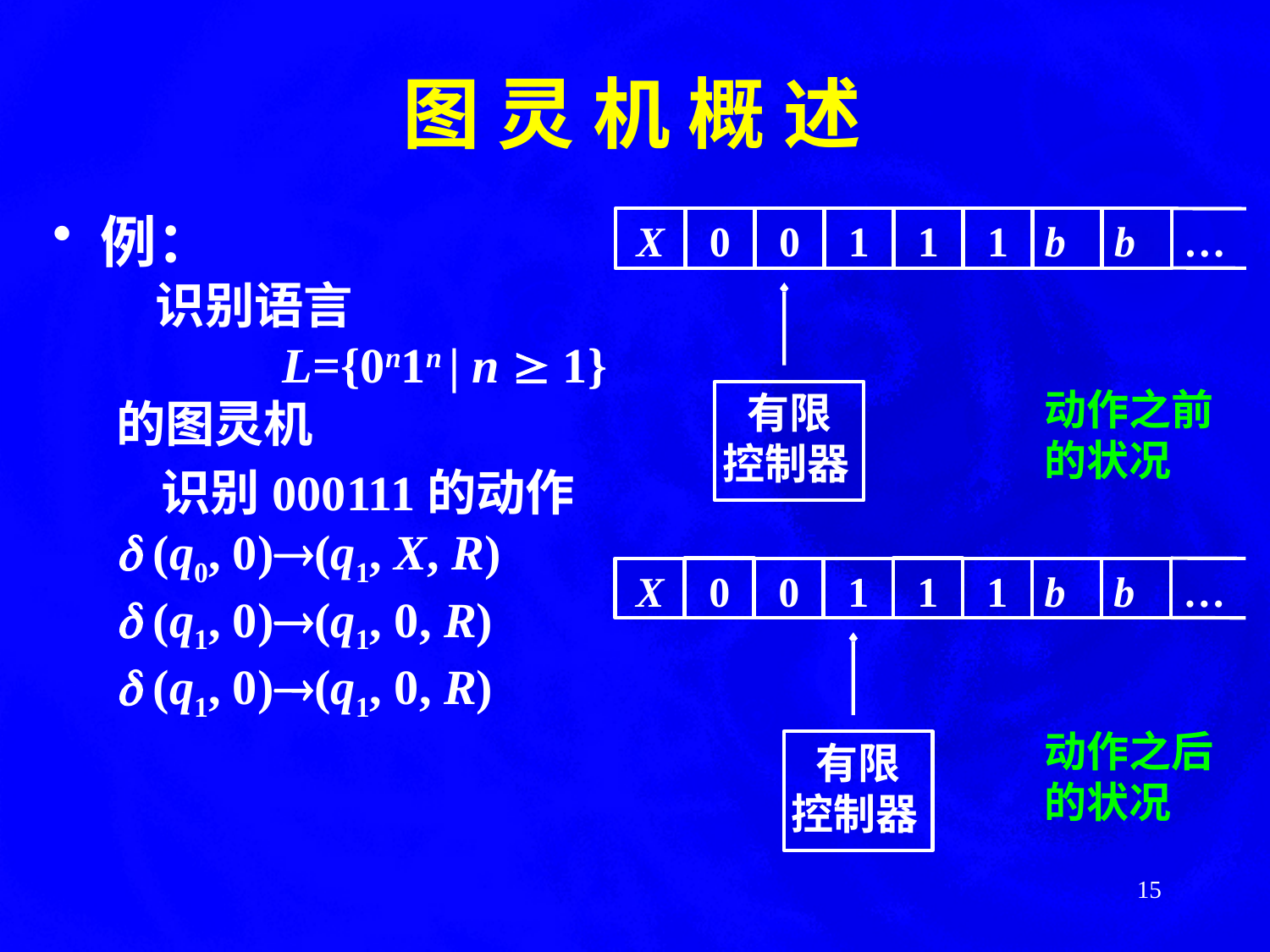

图 灵 机 概 述
例：
	识别语言
		L={0n1n | n ≥ 1}
的图灵机
   识别000111的动作
δ (q0, 0)→(q1, X, R)
δ (q1, 0)→(q1, 0, R)
δ (q1, 0)→(q1, 0, R)
X
0
0
1

1
1

b
b
…

有限
控制器
动作之前的状况
X
0
0
1

1
1

b
b
…

有限
控制器
动作之后的状况
15